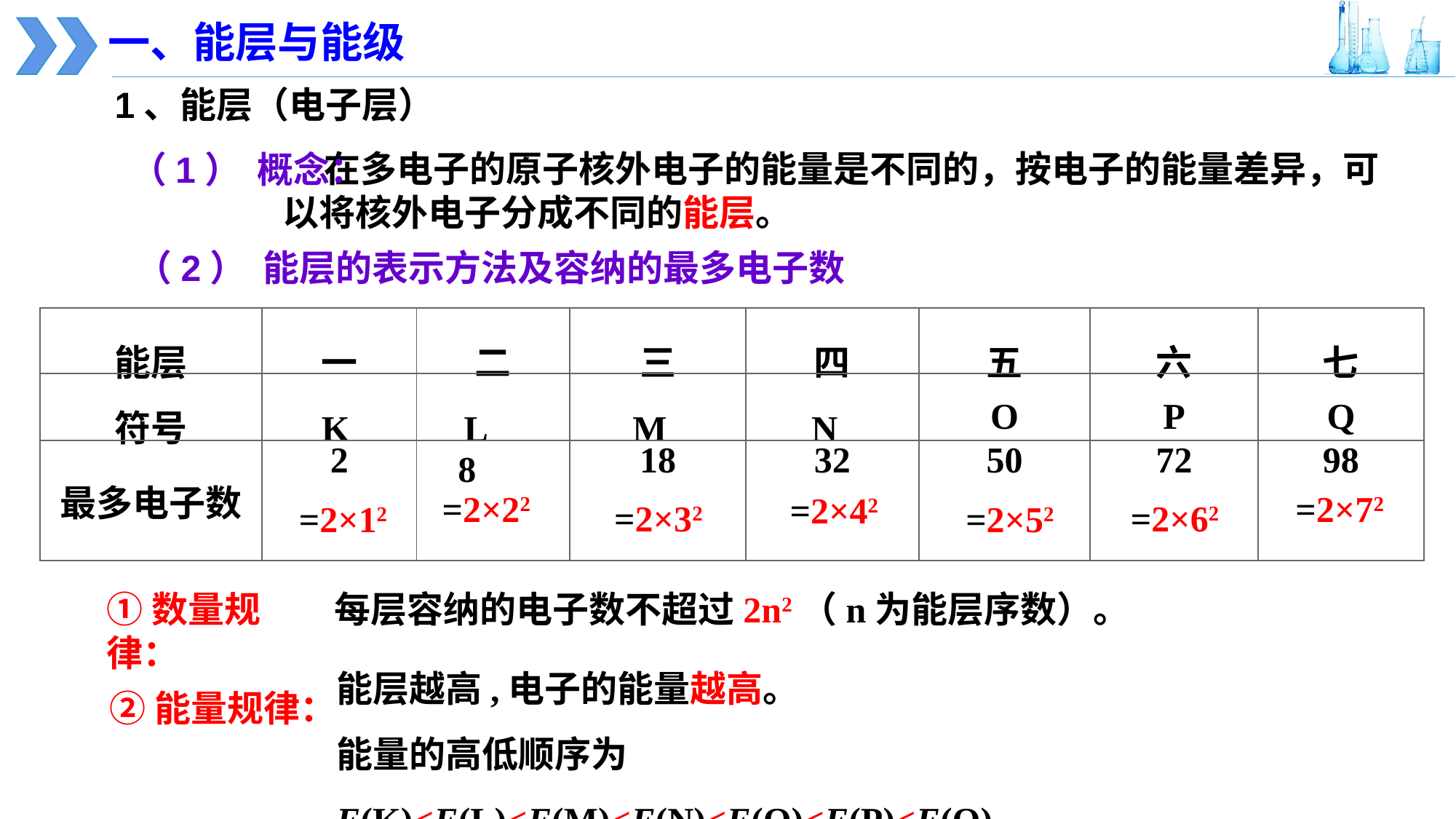

一、能层与能级
1、能层（电子层）
    在多电子的原子核外电子的能量是不同的，按电子的能量差异，可以将核外电子分成不同的能层。
（1）  概念：
（2）  能层的表示方法及容纳的最多电子数
| 能层 | 一 | 二 | 三 | 四 | 五 | 六 | 七 |
| --- | --- | --- | --- | --- | --- | --- | --- |
| 符号 | K | L | M | N | O | P | Q |
| 最多电子数 | 2 | 8 | 18 | 32 | 50 | 72 | 98 |
=2×32
=2×62
=2×12
=2×52
=2×22
=2×72
=2×42

①数量规律：
每层容纳的电子数不超过2n2（n为能层序数）。
能层越高,电子的能量越高。
能量的高低顺序为E(K)<E(L)<E(M)<E(N)<E(O)<E(P)<E(Q)。
②能量规律：